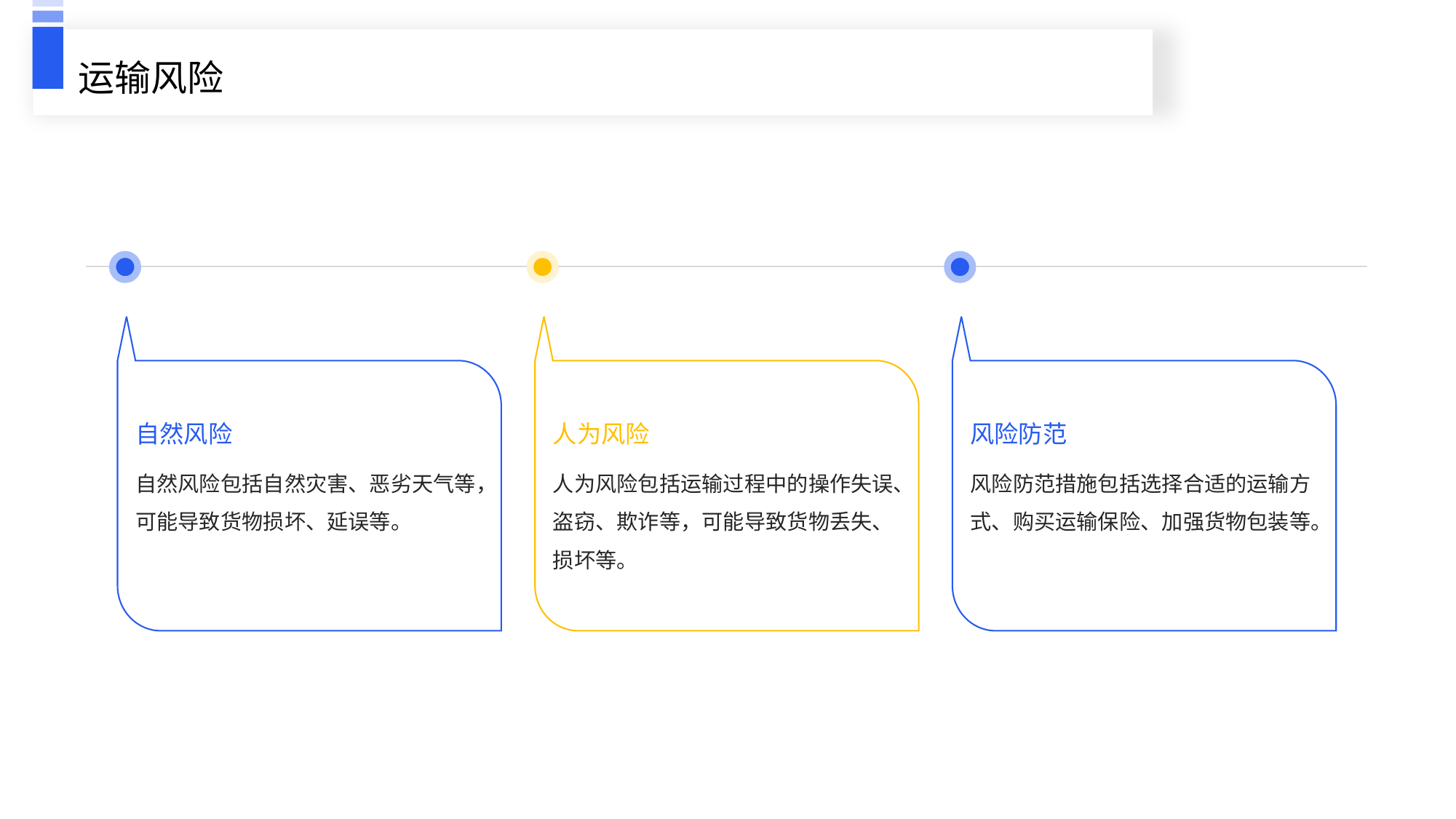

运输风险

自然风险
人为风险
风险防范
风险防范措施包括选择合适的运输方式、购买运输保险、加强货物包装等。
自然风险包括自然灾害、恶劣天气等，可能导致货物损坏、延误等。
人为风险包括运输过程中的操作失误、盗窃、欺诈等，可能导致货物丢失、损坏等。